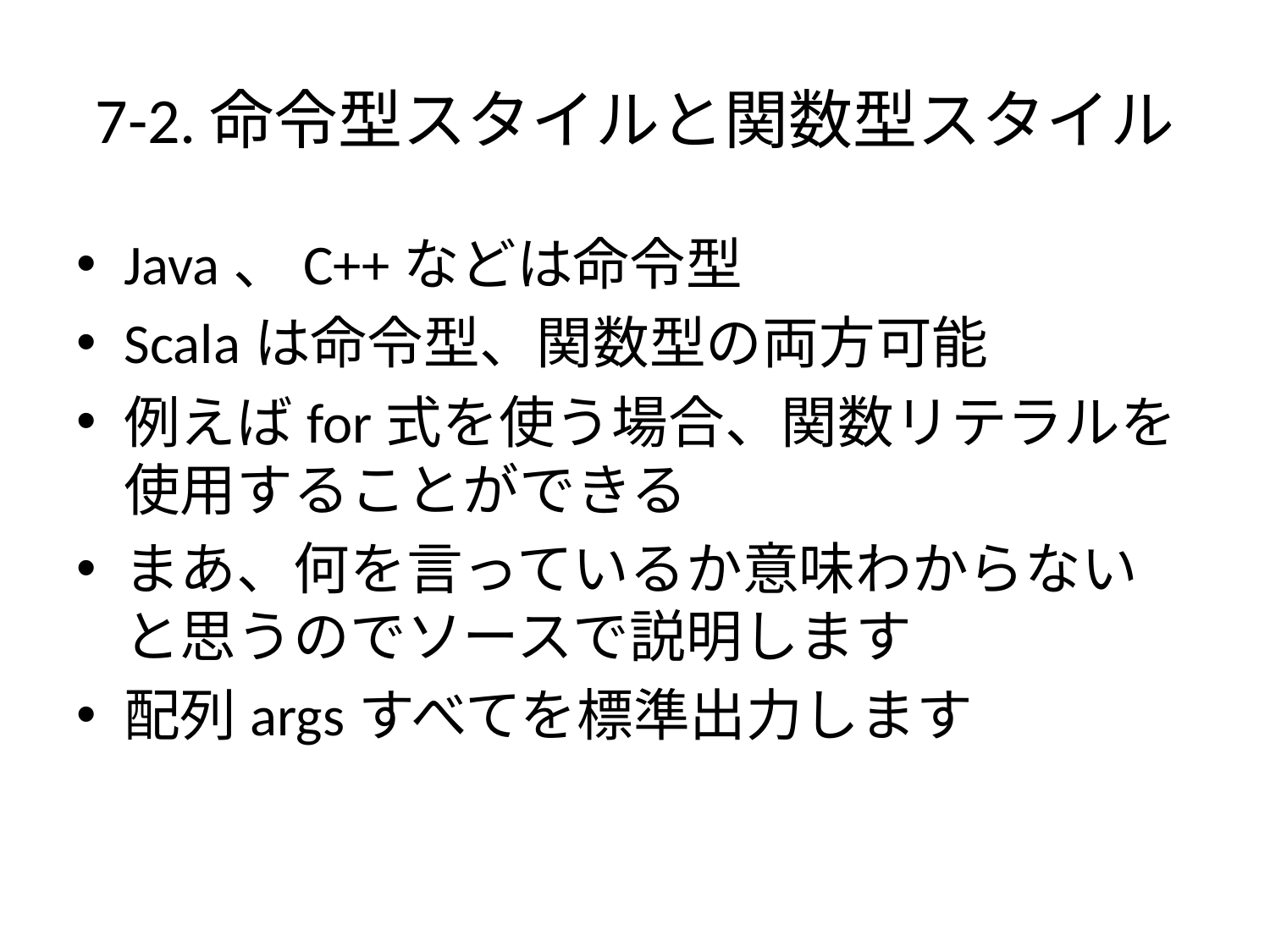

# 7-2.命令型スタイルと関数型スタイル
Java、C++などは命令型
Scalaは命令型、関数型の両方可能
例えばfor式を使う場合、関数リテラルを使用することができる
まあ、何を言っているか意味わからないと思うのでソースで説明します
配列argsすべてを標準出力します